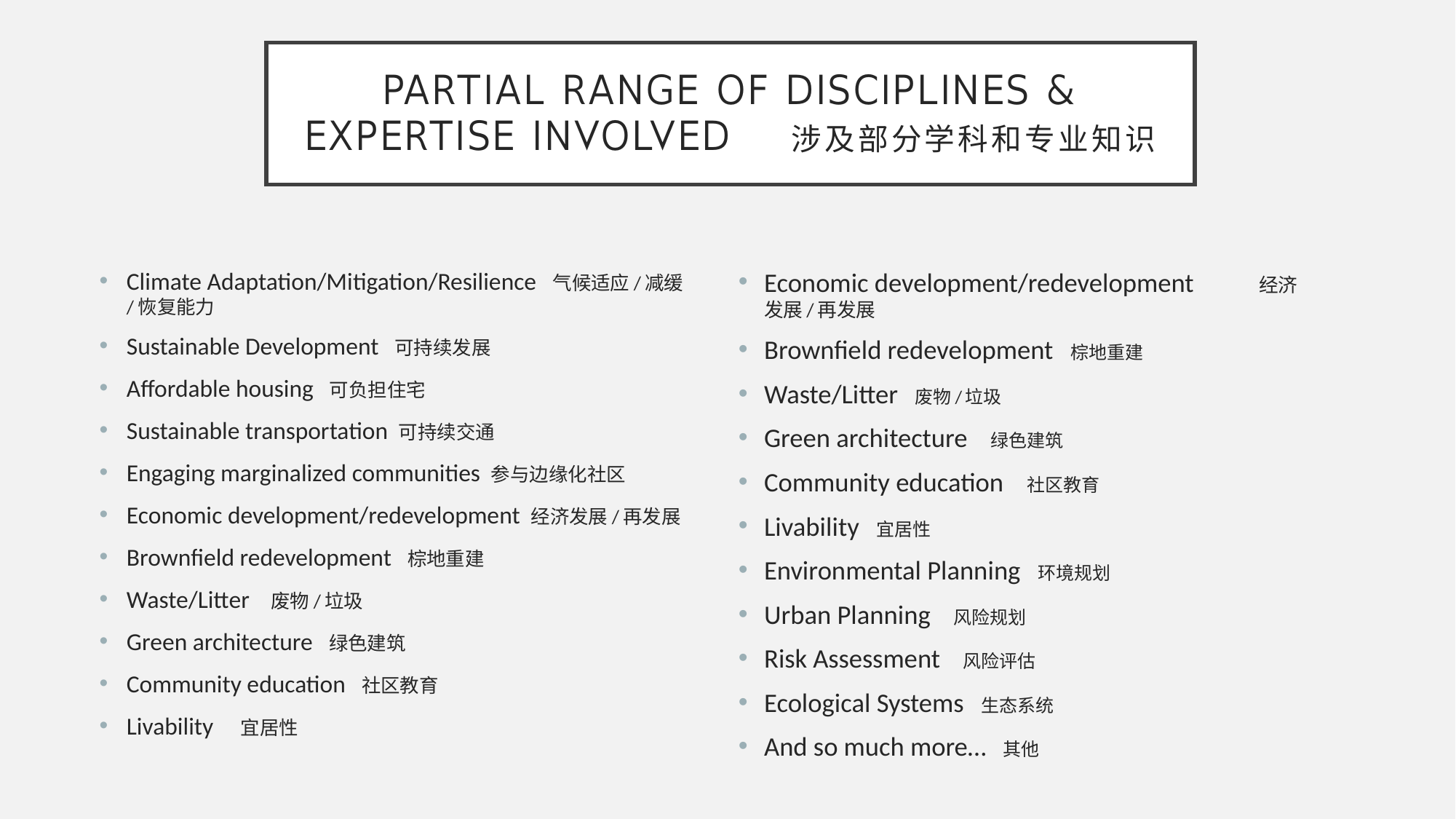

# Partial Range of Disciplines & Expertise Involved   涉及部分学科和专业知识
Climate Adaptation/Mitigation/Resilience  气候适应/减缓/恢复能力
Sustainable Development  可持续发展
Affordable housing  可负担住宅
Sustainable transportation 可持续交通
Engaging marginalized communities 参与边缘化社区
Economic development/redevelopment 经济发展/再发展
Brownfield redevelopment  棕地重建
Waste/Litter   废物/垃圾
Green architecture  绿色建筑
Community education  社区教育
Livability    宜居性

Economic development/redevelopment          经济发展/再发展
Brownfield redevelopment  棕地重建
Waste/Litter  废物/垃圾
Green architecture   绿色建筑
Community education   社区教育
Livability  宜居性
Environmental Planning  环境规划
Urban Planning   风险规划
Risk Assessment   风险评估
Ecological Systems  生态系统
And so much more…  其他